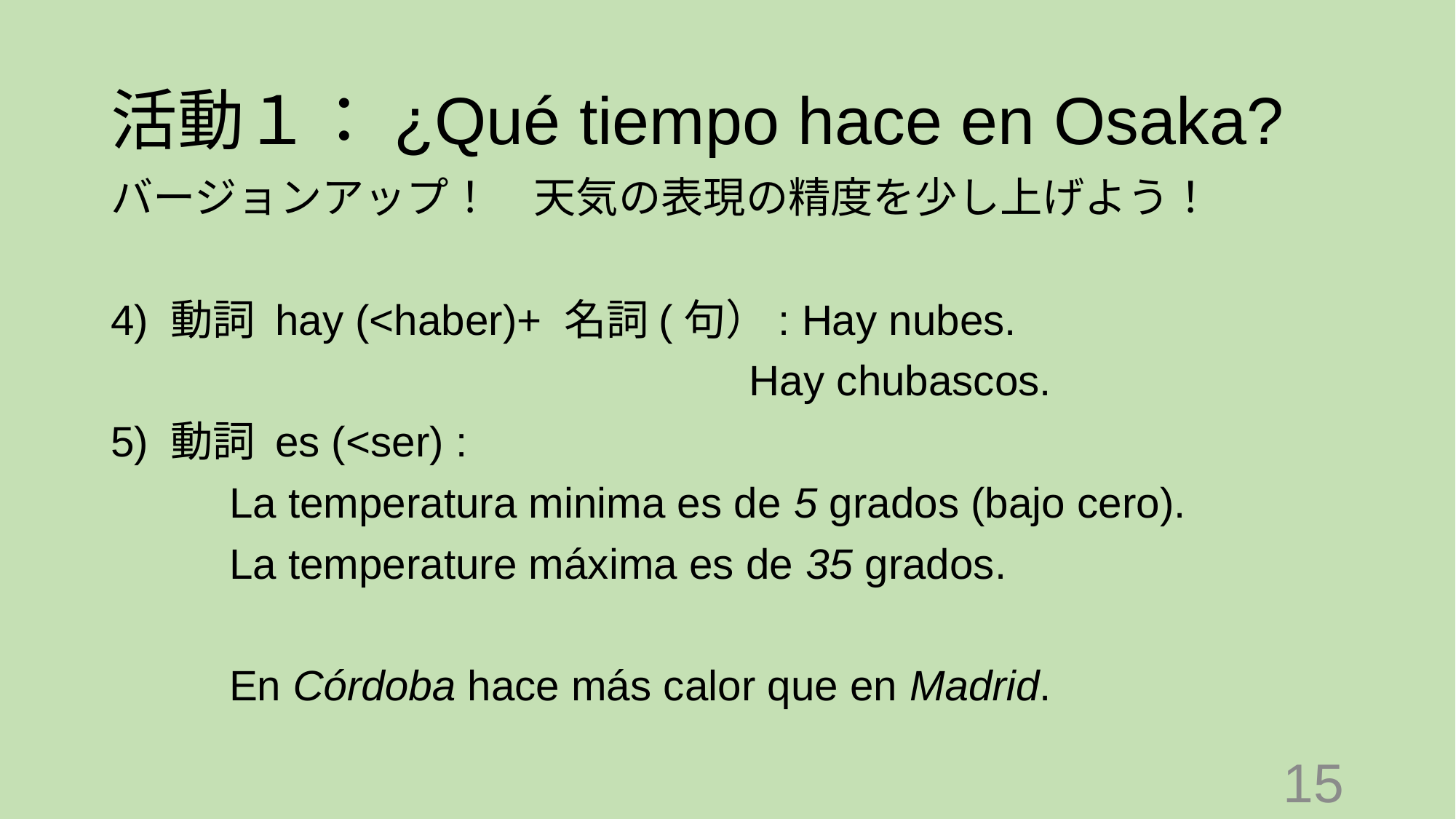

# 活動１：¿Qué tiempo hace en Osaka?
バージョンアップ！　天気の表現の精度を少し上げよう！

4) 動詞 hay (<haber)+ 名詞(句）: Hay nubes.
                                                      Hay chubascos.
5) 動詞 es (<ser) :
          La temperatura minima es de 5 grados (bajo cero).
          La temperature máxima es de 35 grados.

          En Córdoba hace más calor que en Madrid.

15